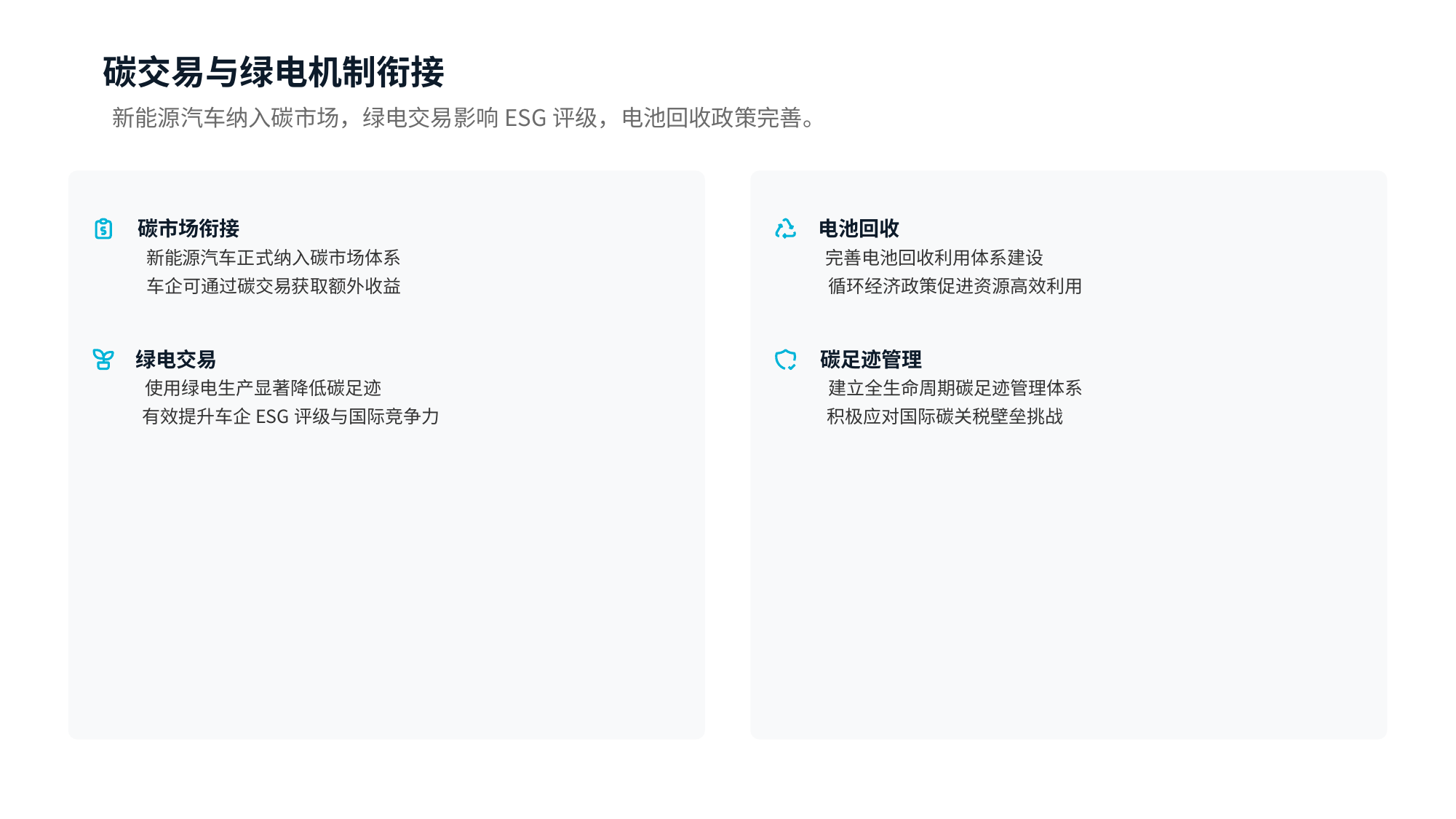

碳交易与绿电机制衔接
新能源汽车纳入碳市场，绿电交易影响ESG评级，电池回收政策完善。

碳市场衔接

新能源汽车正式纳入碳市场体系
车企可通过碳交易获取额外收益
绿电交易

使用绿电生产显著降低碳足迹
有效提升车企ESG评级与国际竞争力

电池回收

完善电池回收利用体系建设
循环经济政策促进资源高效利用
碳足迹管理

建立全生命周期碳足迹管理体系
积极应对国际碳关税壁垒挑战